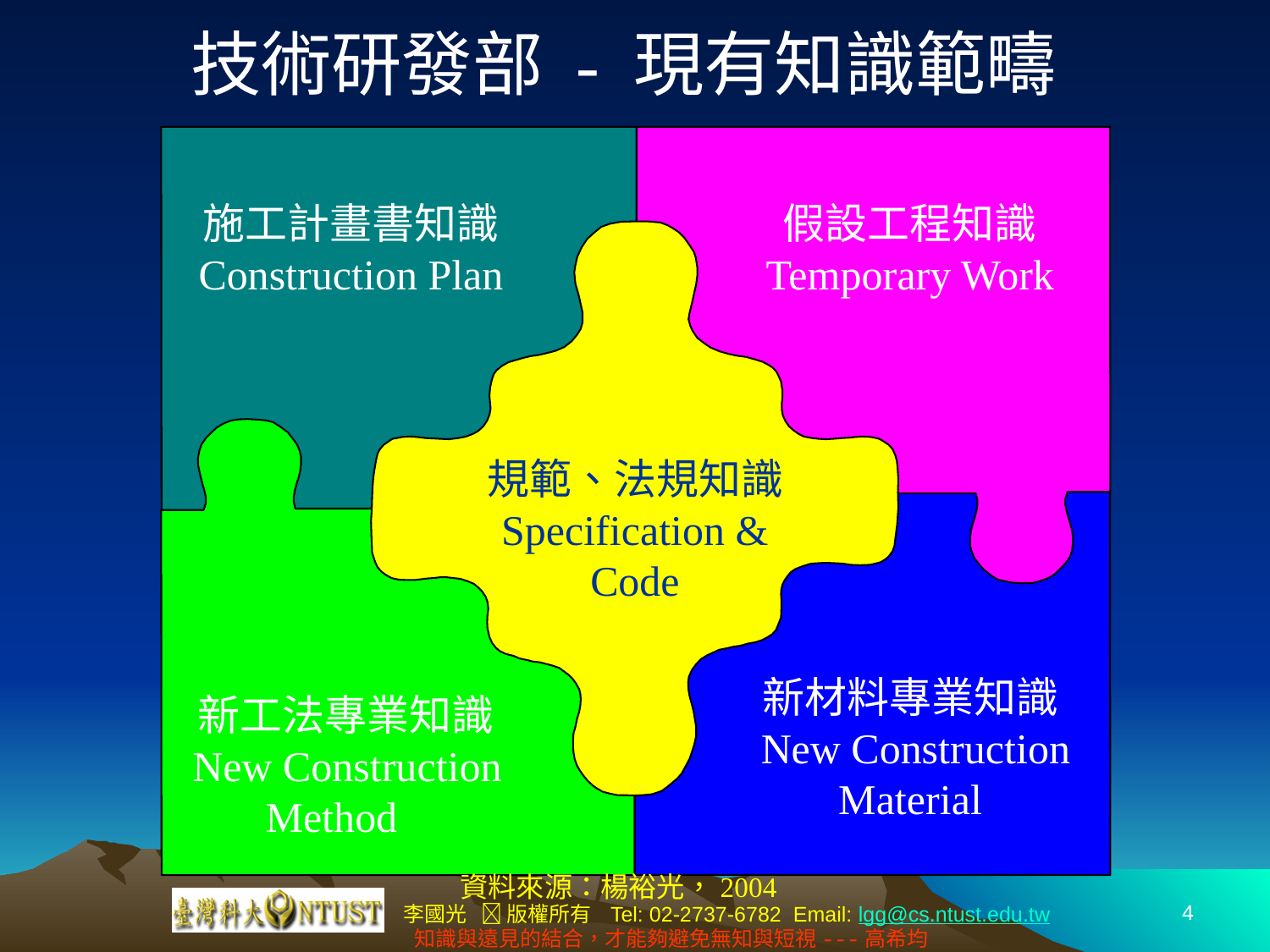

技術研發部 - 現有知識範疇

施工計畫書知識
Construction Plan
假設工程知識
Temporary Work

規範、法規知識
Specification &
Code

新材料專業知識
  New Construction
Material

  新工法專業知識
    New Construction
Method
資料來源：楊裕光，2004
4